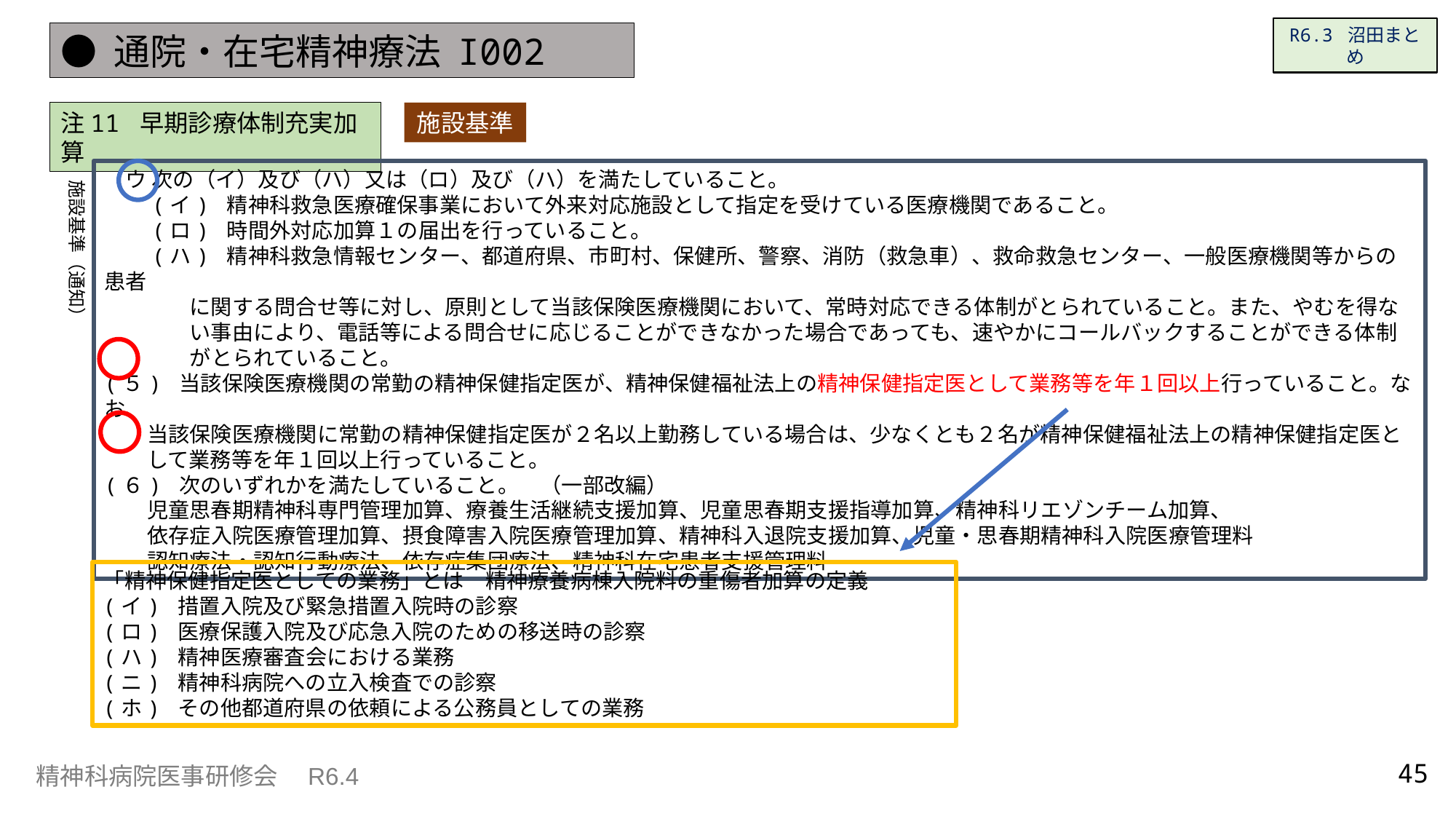

R6.3 沼田まとめ
● 通院・在宅精神療法 I002
注11 早期診療体制充実加算
施設基準
　ウ 次の（イ）及び（ハ）又は（ロ）及び（ハ）を満たしていること。
　　(イ) 精神科救急医療確保事業において外来対応施設として指定を受けている医療機関であること。
　　(ロ) 時間外対応加算１の届出を行っていること。
　　(ハ) 精神科救急情報センター、都道府県、市町村、保健所、警察、消防（救急車）、救命救急センター、一般医療機関等からの患者
　　　　に関する問合せ等に対し、原則として当該保険医療機関において、常時対応できる体制がとられていること。また、やむを得な
　　　　い事由により、電話等による問合せに応じることができなかった場合であっても、速やかにコールバックすることができる体制
　　　　がとられていること。
(５) 当該保険医療機関の常勤の精神保健指定医が、精神保健福祉法上の精神保健指定医として業務等を年１回以上行っていること。なお、
　　当該保険医療機関に常勤の精神保健指定医が２名以上勤務している場合は、少なくとも２名が精神保健福祉法上の精神保健指定医と
　　して業務等を年１回以上行っていること。
(６) 次のいずれかを満たしていること。　（一部改編）
　　児童思春期精神科専門管理加算、療養生活継続支援加算、児童思春期支援指導加算、精神科リエゾンチーム加算、
　　依存症入院医療管理加算、摂食障害入院医療管理加算、精神科入退院支援加算、児童・思春期精神科入院医療管理料
　　認知療法・認知行動療法、依存症集団療法、精神科在宅患者支援管理料

施設基準（通知）

「精神保健指定医としての業務」とは　精神療養病棟入院料の重傷者加算の定義
(イ) 措置入院及び緊急措置入院時の診察
(ロ) 医療保護入院及び応急入院のための移送時の診察
(ハ) 精神医療審査会における業務
(ニ) 精神科病院への立入検査での診察
(ホ) その他都道府県の依頼による公務員としての業務
45